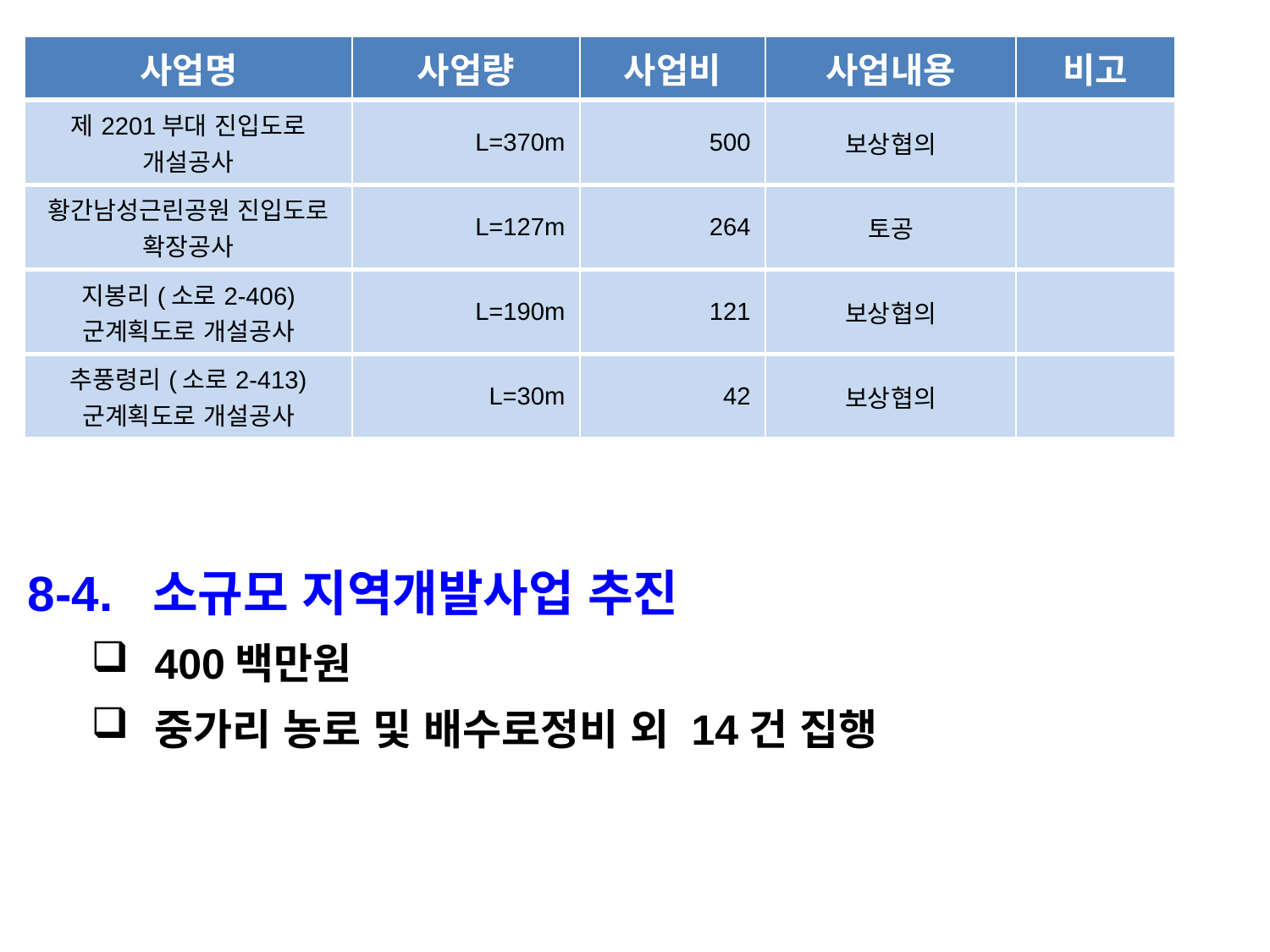

| 사업명 | 사업량 | 사업비 | 사업내용 | 비고 |
| --- | --- | --- | --- | --- |
| 제2201부대 진입도로 개설공사 | L=370m | 500 | 보상협의 |  |
| 황간남성근린공원 진입도로 확장공사 | L=127m | 264 | 토공 |  |
| 지봉리(소로2-406) 군계획도로 개설공사 | L=190m | 121 | 보상협의 |  |
| 추풍령리(소로2-413) 군계획도로 개설공사 | L=30m | 42 | 보상협의 |  |
8-4.  소규모 지역개발사업 추진
400백만원
중가리 농로 및 배수로정비 외 14건 집행